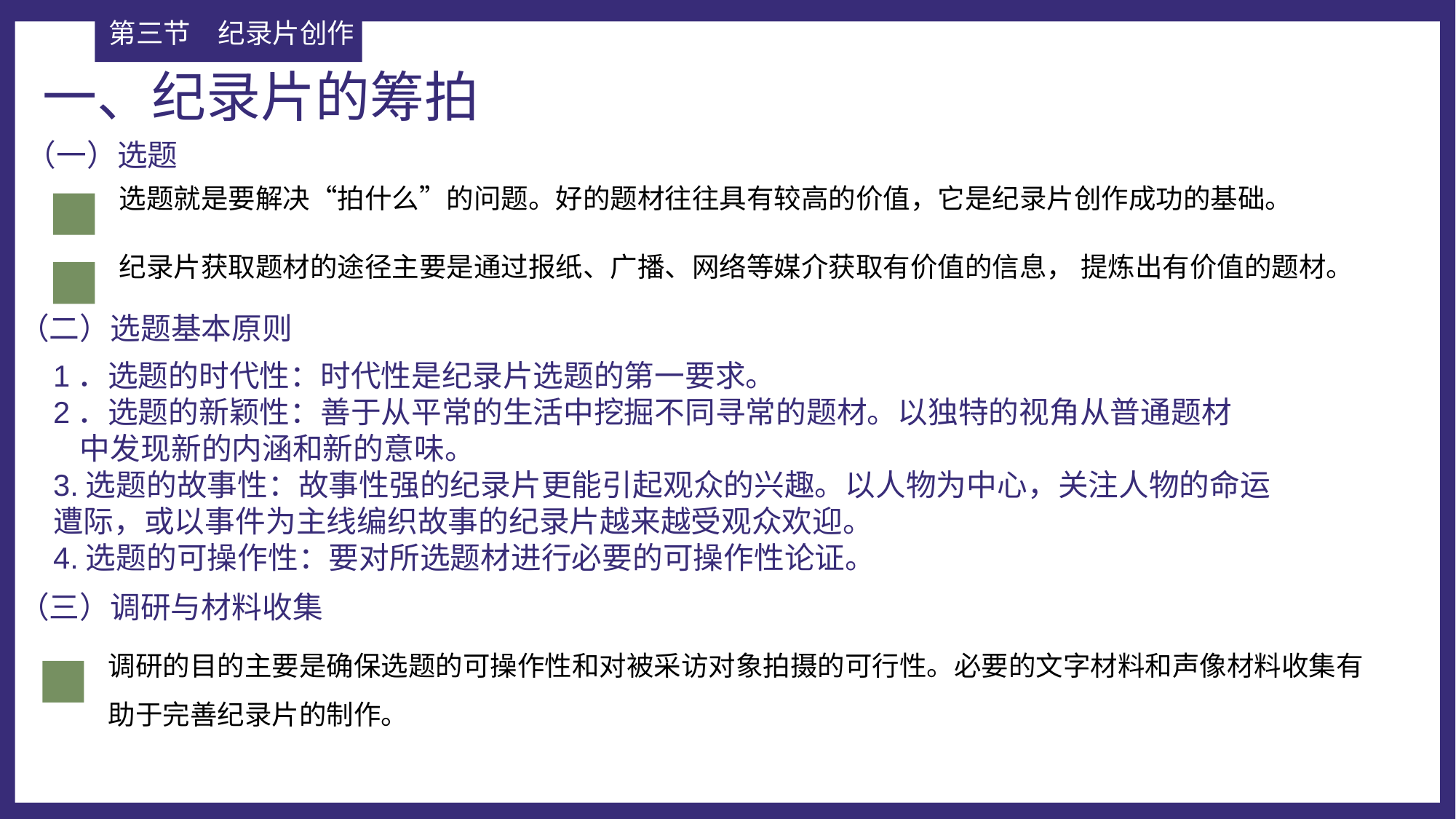

第三节	纪录片创作
一、纪录片的筹拍
（一）选题
选题就是要解决“拍什么”的问题。好的题材往往具有较高的价值，它是纪录片创作成功的基础。

纪录片获取题材的途径主要是通过报纸、广播、网络等媒介获取有价值的信息， 提炼出有价值的题材。

（二）选题基本原则
1．选题的时代性：时代性是纪录片选题的第一要求。
2．选题的新颖性：善于从平常的生活中挖掘不同寻常的题材。以独特的视角从普通题材              中发现新的内涵和新的意味。
3.选题的故事性：故事性强的纪录片更能引起观众的兴趣。以人物为中心，关注人物的命运遭际，或以事件为主线编织故事的纪录片越来越受观众欢迎。
4.选题的可操作性：要对所选题材进行必要的可操作性论证。
（三）调研与材料收集
调研的目的主要是确保选题的可操作性和对被采访对象拍摄的可行性。必要的文字材料和声像材料收集有助于完善纪录片的制作。